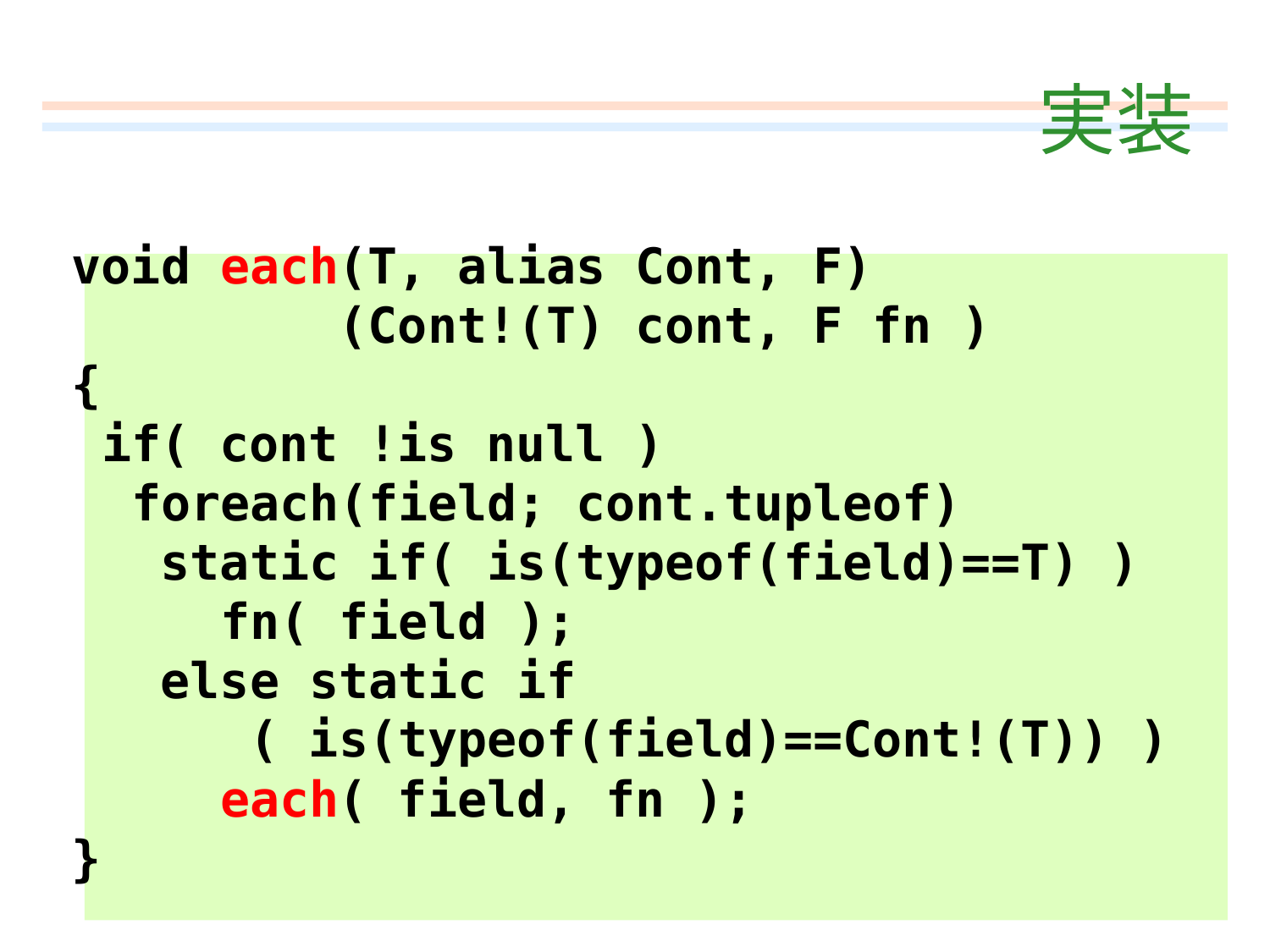

# 実装

void each(T, alias Cont, F)
         (Cont!(T) cont, F fn )
{
 if( cont !is null )
  foreach(field; cont.tupleof)
   static if( is(typeof(field)==T) )
     fn( field );
   else static if
      ( is(typeof(field)==Cont!(T)) )
     each( field, fn );
}